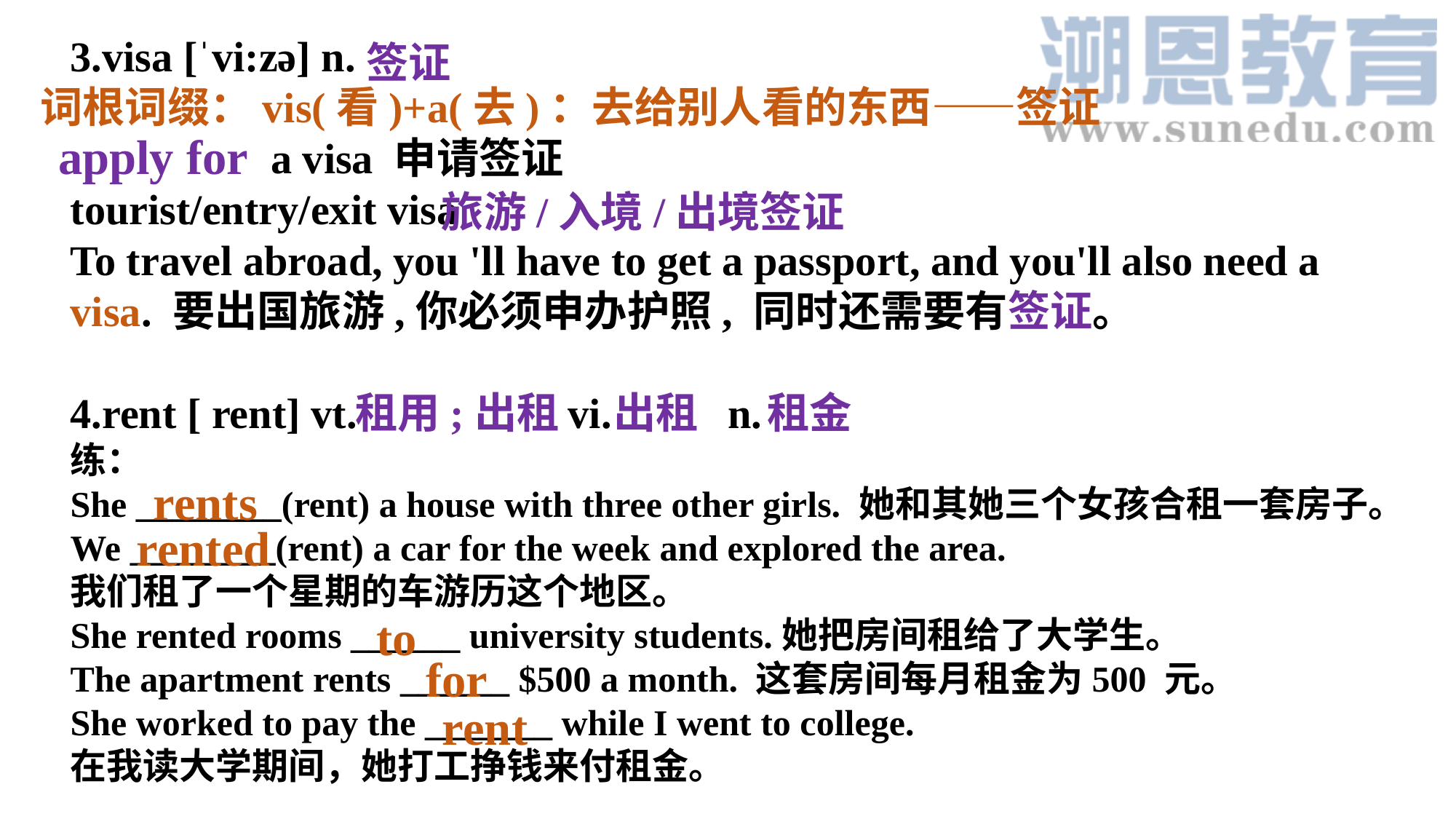

3.visa [ˈvi:zə] n.

                   a visa 申请签证
tourist/entry/exit visa
To travel abroad, you 'll have to get a passport, and you'll also need a visa. 要出国旅游,你必须申办护照, 同时还需要有签证。

4.rent [ rent] vt.                    vi.           n.
练：
She ________(rent) a house with three other girls. 她和其她三个女孩合租一套房子。
We ________(rent) a car for the week and explored the area.
我们租了一个星期的车游历这个地区。
She rented rooms ______ university students.她把房间租给了大学生。
The apartment rents ______ $500 a month. 这套房间每月租金为500 元。
She worked to pay the _______ while I went to college.
在我读大学期间，她打工挣钱来付租金。

签证
词根词缀：vis(看)+a(去)：去给别人看的东西——签证
apply for
旅游/入境/出境签证
租用;出租
出租
租金
rents
rented
to
for
rent